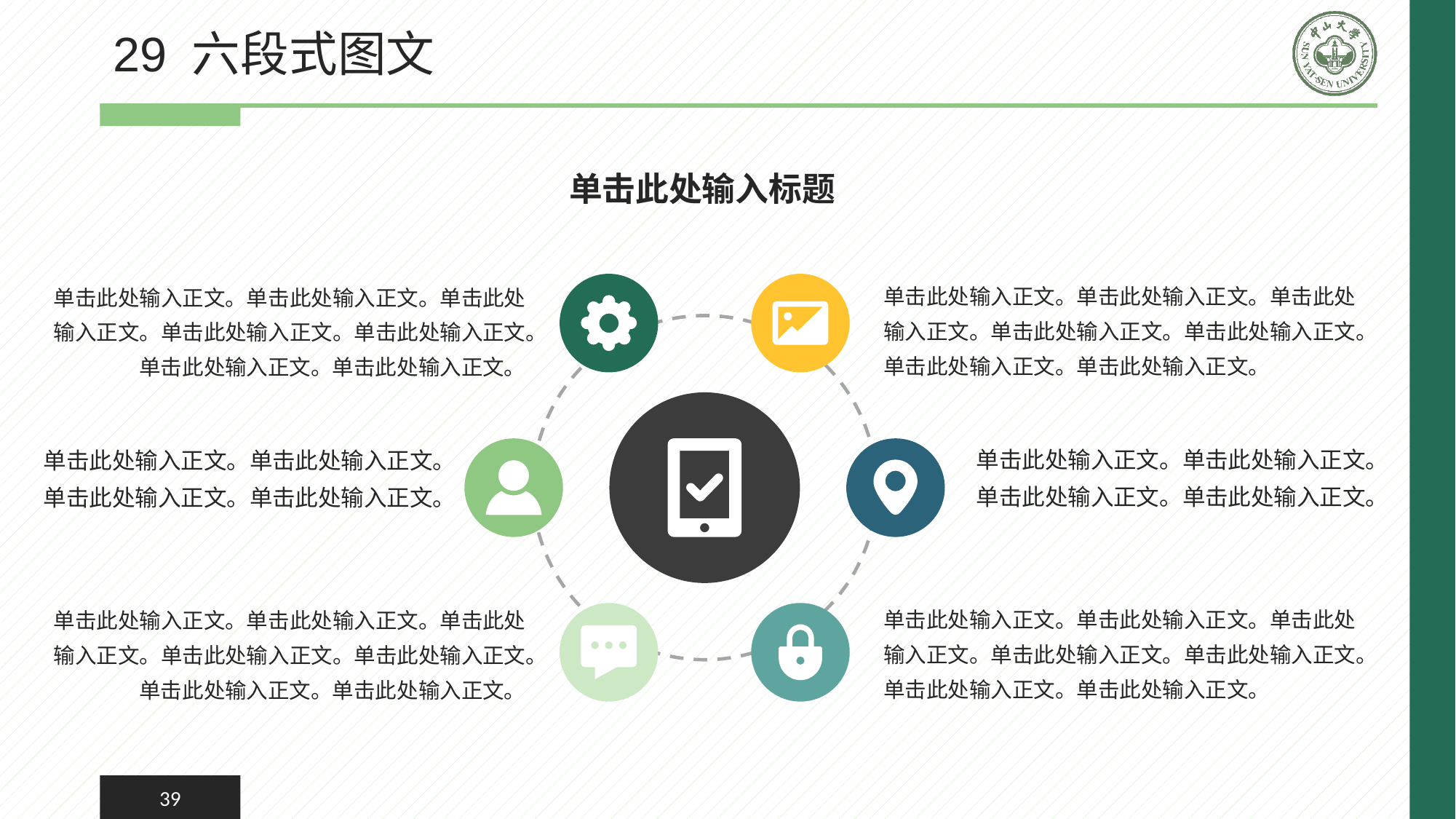

# 29 六段式图文
单击此处输入标题
单击此处输入正文。单击此处输入正文。单击此处输入正文。单击此处输入正文。单击此处输入正文。单击此处输入正文。单击此处输入正文。

单击此处输入正文。单击此处输入正文。单击此处输入正文。单击此处输入正文。单击此处输入正文。单击此处输入正文。单击此处输入正文。

单击此处输入正文。单击此处输入正文。单击此处输入正文。单击此处输入正文。
单击此处输入正文。单击此处输入正文。单击此处输入正文。单击此处输入正文。

单击此处输入正文。单击此处输入正文。单击此处输入正文。单击此处输入正文。单击此处输入正文。单击此处输入正文。单击此处输入正文。

单击此处输入正文。单击此处输入正文。单击此处输入正文。单击此处输入正文。单击此处输入正文。单击此处输入正文。单击此处输入正文。

39